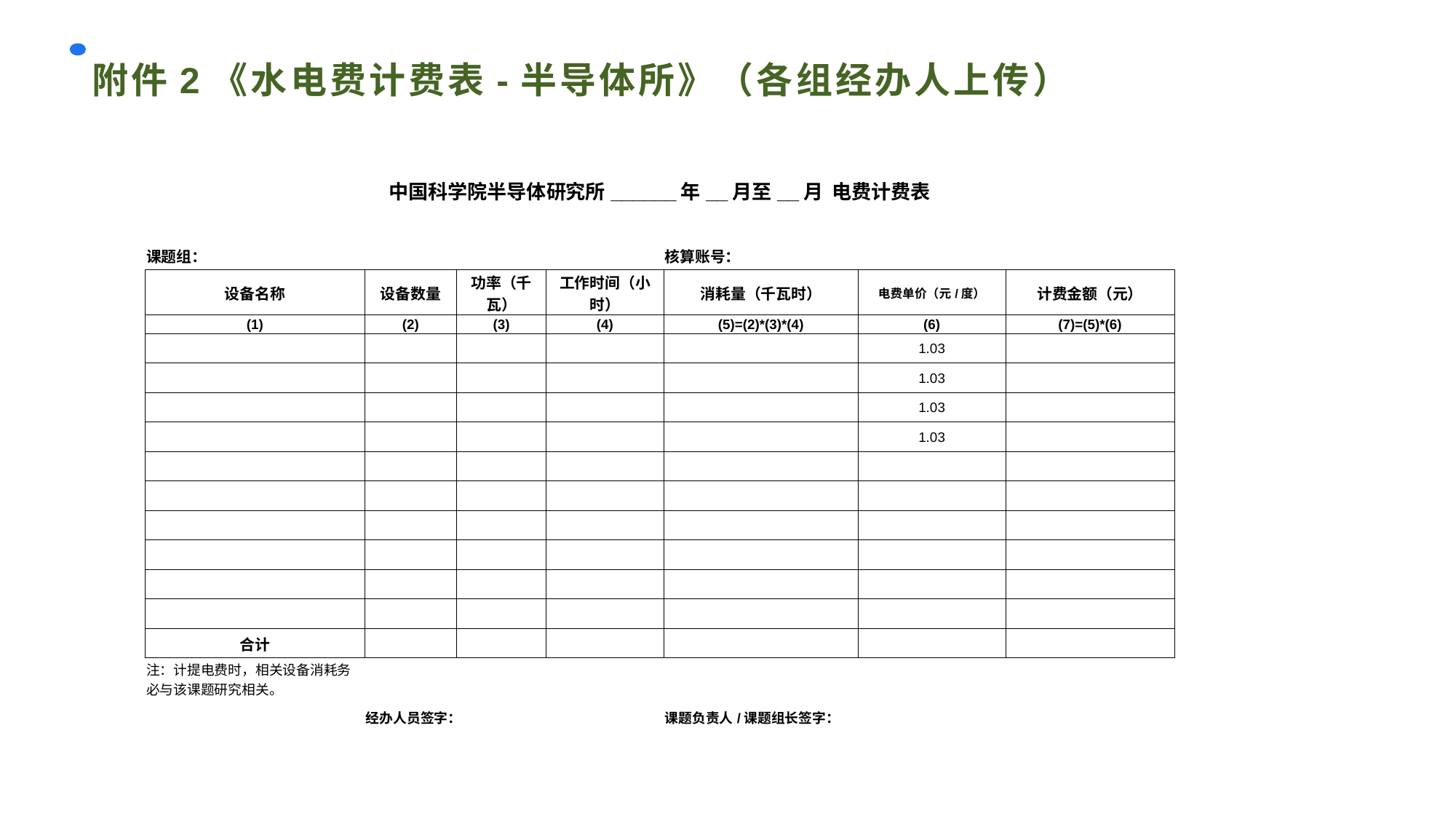

# 附件2《水电费计费表-半导体所》（各组经办人上传）
| 中国科学院半导体研究所\_\_\_\_\_\_年\_\_月至\_\_月 电费计费表 |  |  |  |  |  |  |
| --- | --- | --- | --- | --- | --- | --- |
|  |  |  |  |  |  |  |
| 课题组： |  |  |  | 核算账号： |  |  |
| 设备名称 | 设备数量 | 功率（千瓦） | 工作时间（小时） | 消耗量（千瓦时） | 电费单价（元/度） | 计费金额（元） |
| (1) | (2) | (3) | (4) | (5)=(2)\*(3)\*(4) | (6) | (7)=(5)\*(6) |
|  |  |  |  |  | 1.03 |  |
|  |  |  |  |  | 1.03 |  |
|  |  |  |  |  | 1.03 |  |
|  |  |  |  |  | 1.03 |  |
|  |  |  |  |  |  |  |
|  |  |  |  |  |  |  |
|  |  |  |  |  |  |  |
|  |  |  |  |  |  |  |
|  |  |  |  |  |  |  |
|  |  |  |  |  |  |  |
| 合计 |  |  |  |  |  |  |
| 注：计提电费时，相关设备消耗务必与该课题研究相关。 |  |  |  |  |  |  |
|  | 经办人员签字： |  |  | 课题负责人/课题组长签字： |  |  |